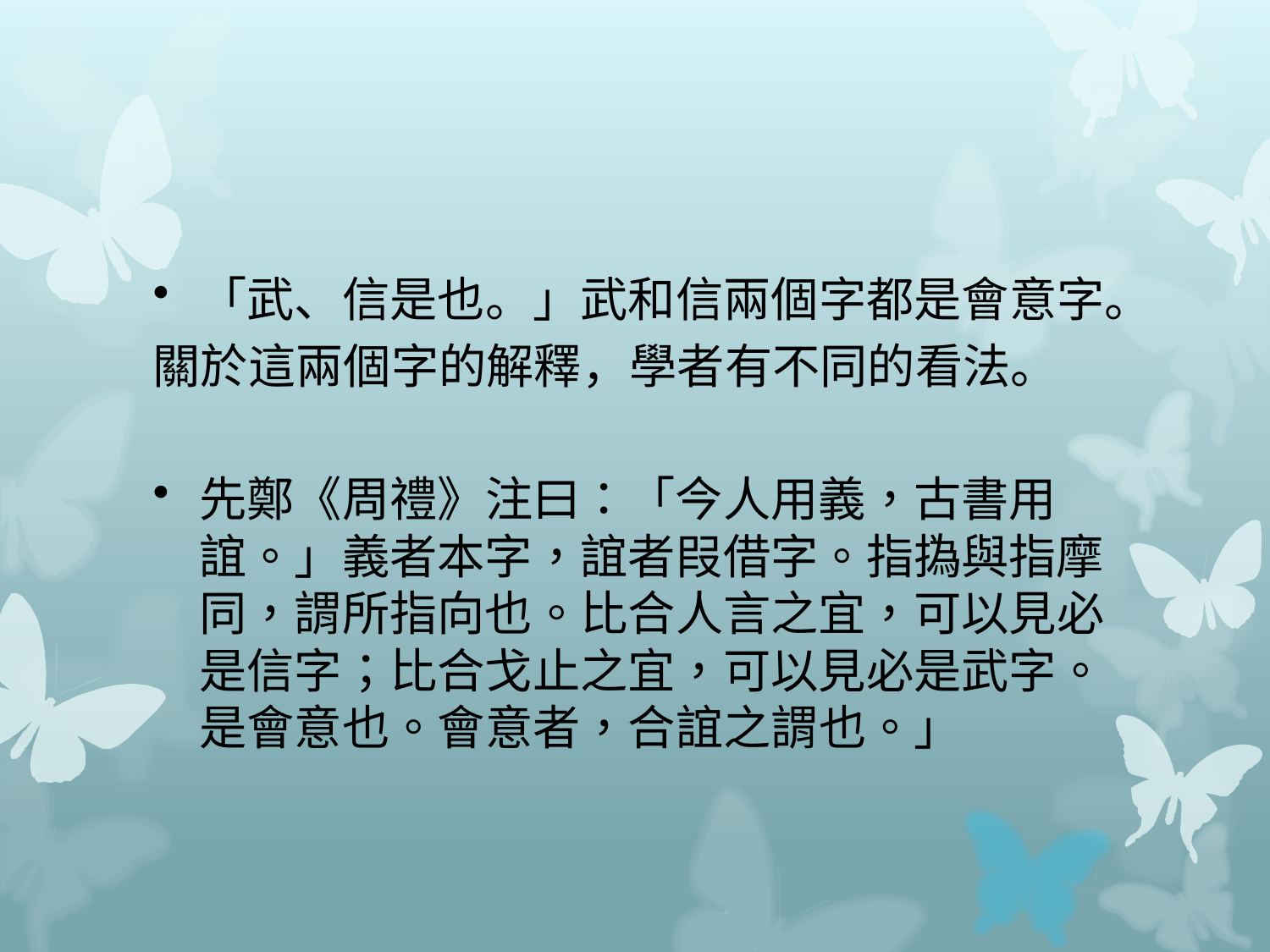

#
「武、信是也。」武和信兩個字都是會意字。
關於這兩個字的解釋，學者有不同的看法。

先鄭《周禮》注曰：「今人用義，古書用誼。」義者本字，誼者叚借字。指撝與指摩同，謂所指向也。比合人言之宜，可以見必是信字；比合戈止之宜，可以見必是武字。是會意也。會意者，合誼之謂也。」